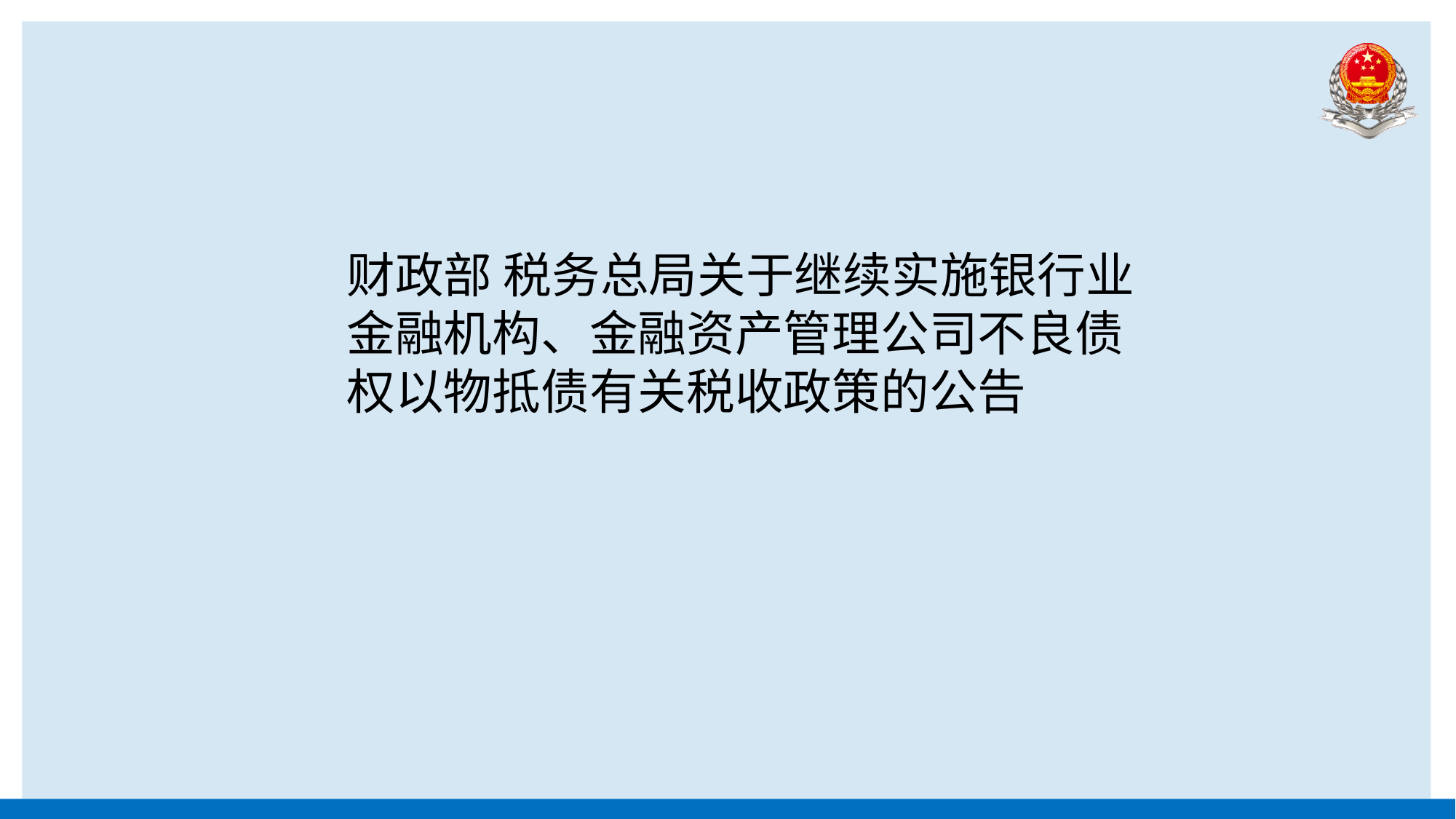

财政部 税务总局关于继续实施银行业金融机构、金融资产管理公司不良债权以物抵债有关税收政策的公告